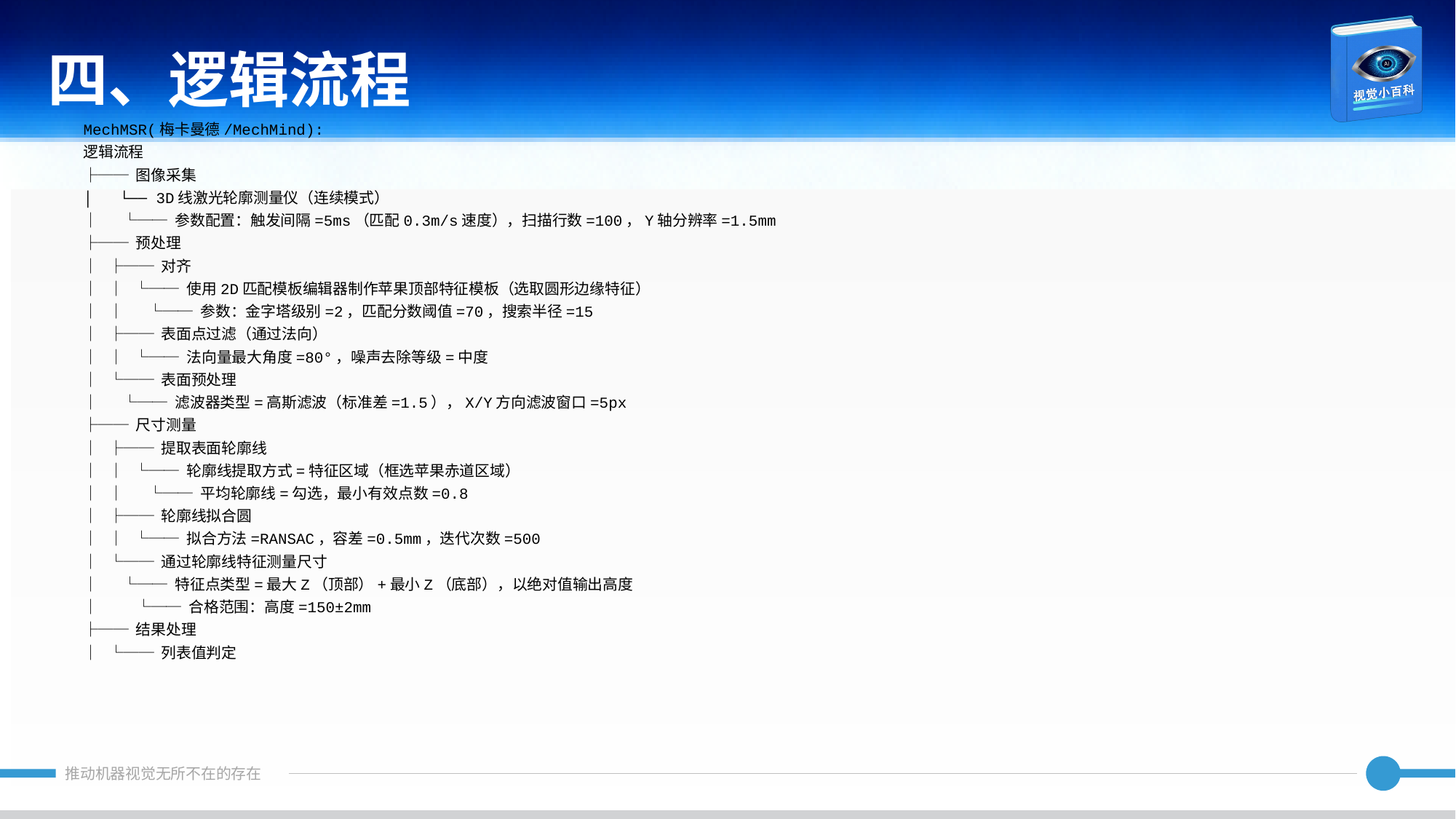

四、逻辑流程

MechMSR(梅卡曼德/MechMind):
逻辑流程
├── 图像采集
│   └── 3D线激光轮廓测量仪（连续模式）
│       └── 参数配置：触发间隔=5ms（匹配0.3m/s速度），扫描行数=100，Y轴分辨率=1.5mm
├── 预处理
│   ├── 对齐
│   │   └── 使用2D匹配模板编辑器制作苹果顶部特征模板（选取圆形边缘特征）
│   │       └── 参数：金字塔级别=2，匹配分数阈值=70，搜索半径=15
│   ├── 表面点过滤（通过法向）
│   │   └── 法向量最大角度=80°，噪声去除等级=中度
│   └── 表面预处理
│       └── 滤波器类型=高斯滤波（标准差=1.5），X/Y方向滤波窗口=5px
├── 尺寸测量
│   ├── 提取表面轮廓线
│   │   └── 轮廓线提取方式=特征区域（框选苹果赤道区域）
│   │       └── 平均轮廓线=勾选，最小有效点数=0.8
│   ├── 轮廓线拟合圆
│   │   └── 拟合方法=RANSAC，容差=0.5mm，迭代次数=500
│   └── 通过轮廓线特征测量尺寸
│       └── 特征点类型=最大Z（顶部）+最小Z（底部），以绝对值输出高度
│           └── 合格范围：高度=150±2mm
├── 结果处理
│   └── 列表值判定
8